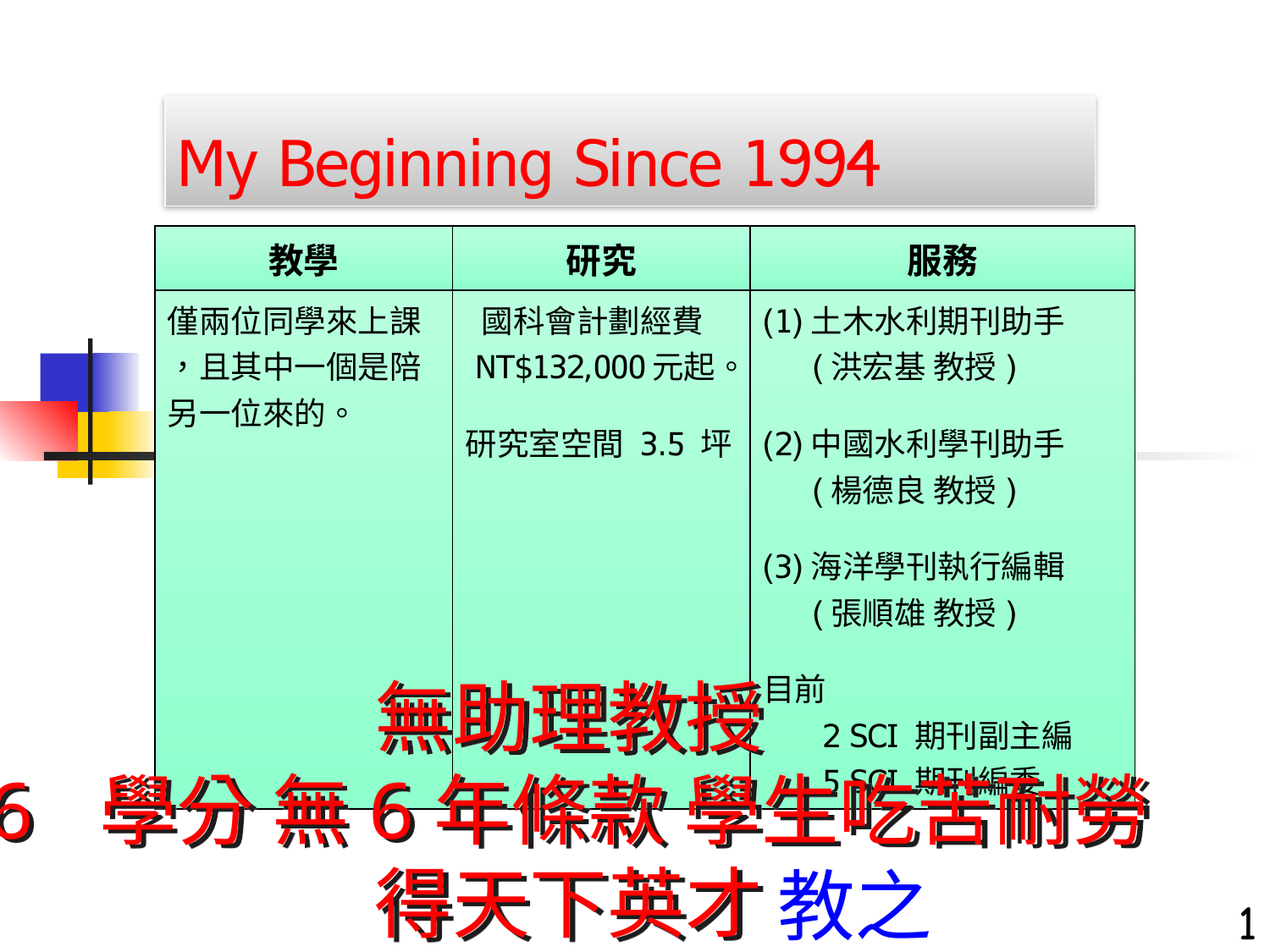

# My Beginning Since 1994
| 教學 | 研究 | 服務 |
| --- | --- | --- |
| 僅兩位同學來上課 ，且其中一個是陪另一位來的。 | 國科會計劃經費 NT$132,000元起。 研究室空間 3.5 坪 | (1)土木水利期刊助手 (洪宏基 教授) (2)中國水利學刊助手 (楊德良 教授) (3)海洋學刊執行編輯 (張順雄 教授) 目前 2 SCI 期刊副主編 5 SCI 期刊編委 |

無助理教授
6 學分 無6年條款 學生吃苦耐勞
得天下英才
教之
1